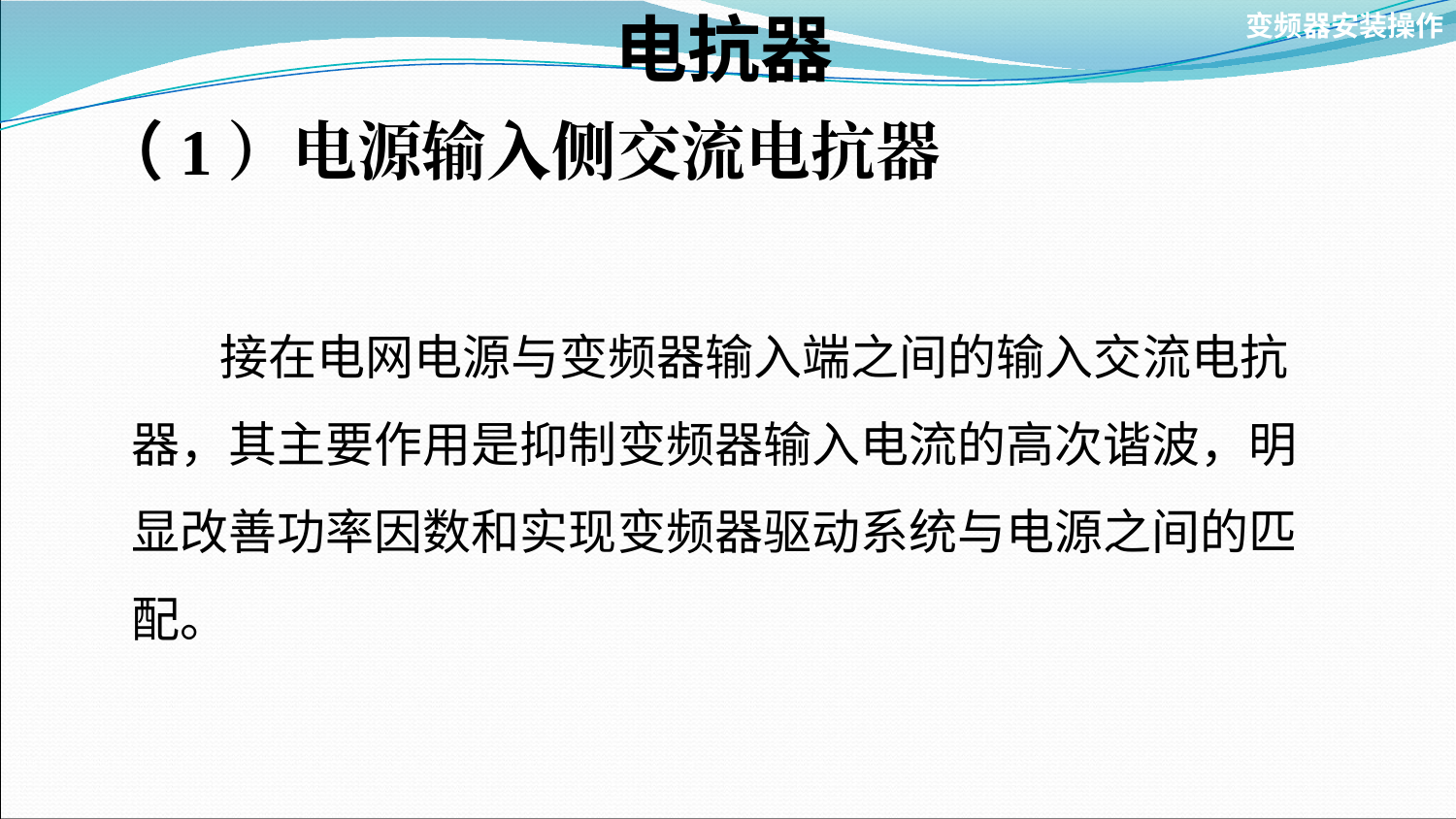

# 电抗器
变频器安装操作
（1）电源输入侧交流电抗器
       接在电网电源与变频器输入端之间的输入交流电抗器，其主要作用是抑制变频器输入电流的高次谐波，明显改善功率因数和实现变频器驱动系统与电源之间的匹配。
6